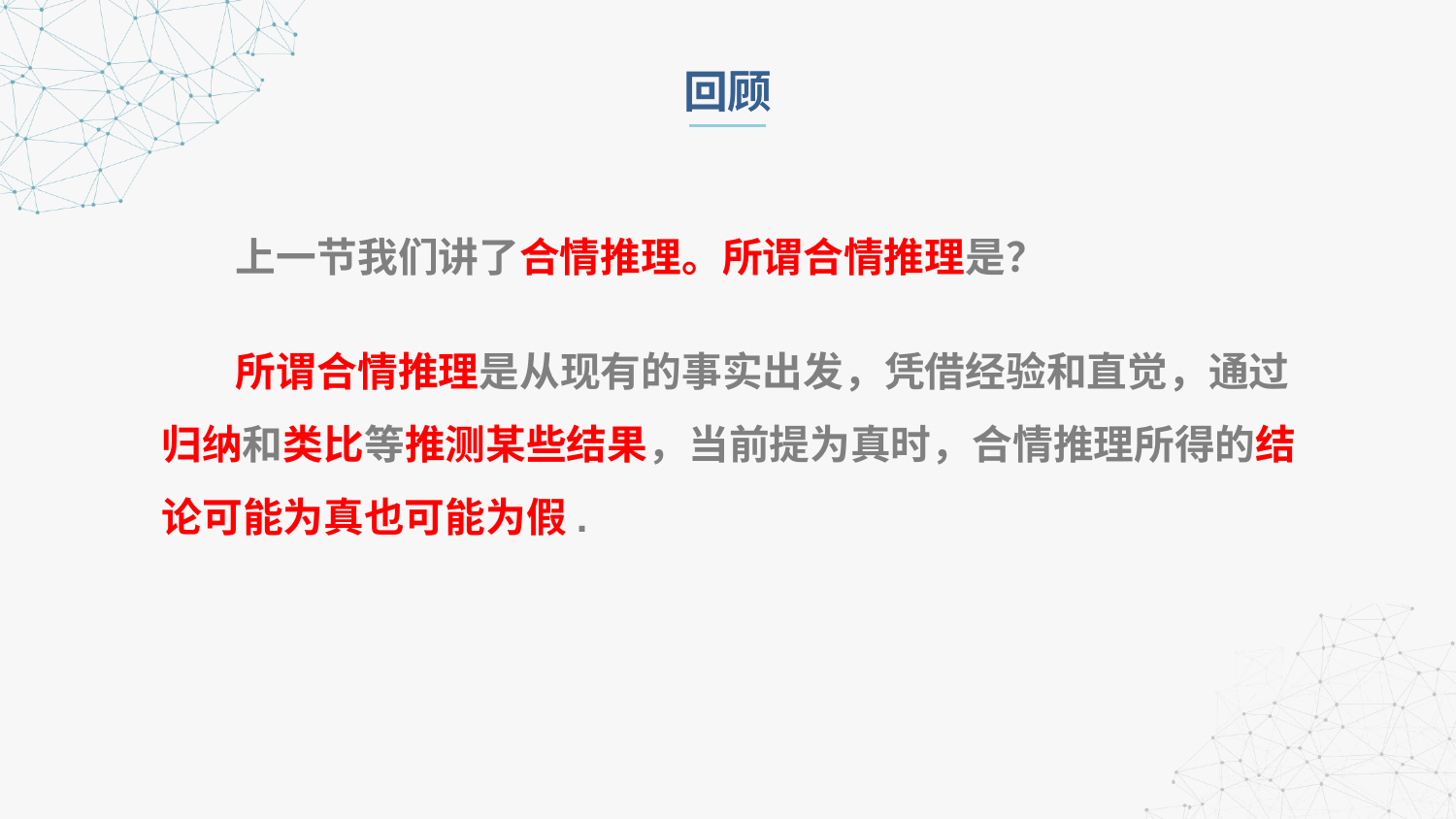

回顾
       上一节我们讲了合情推理。所谓合情推理是？
       所谓合情推理是从现有的事实出发，凭借经验和直觉，通过归纳和类比等推测某些结果，当前提为真时，合情推理所得的结论可能为真也可能为假.